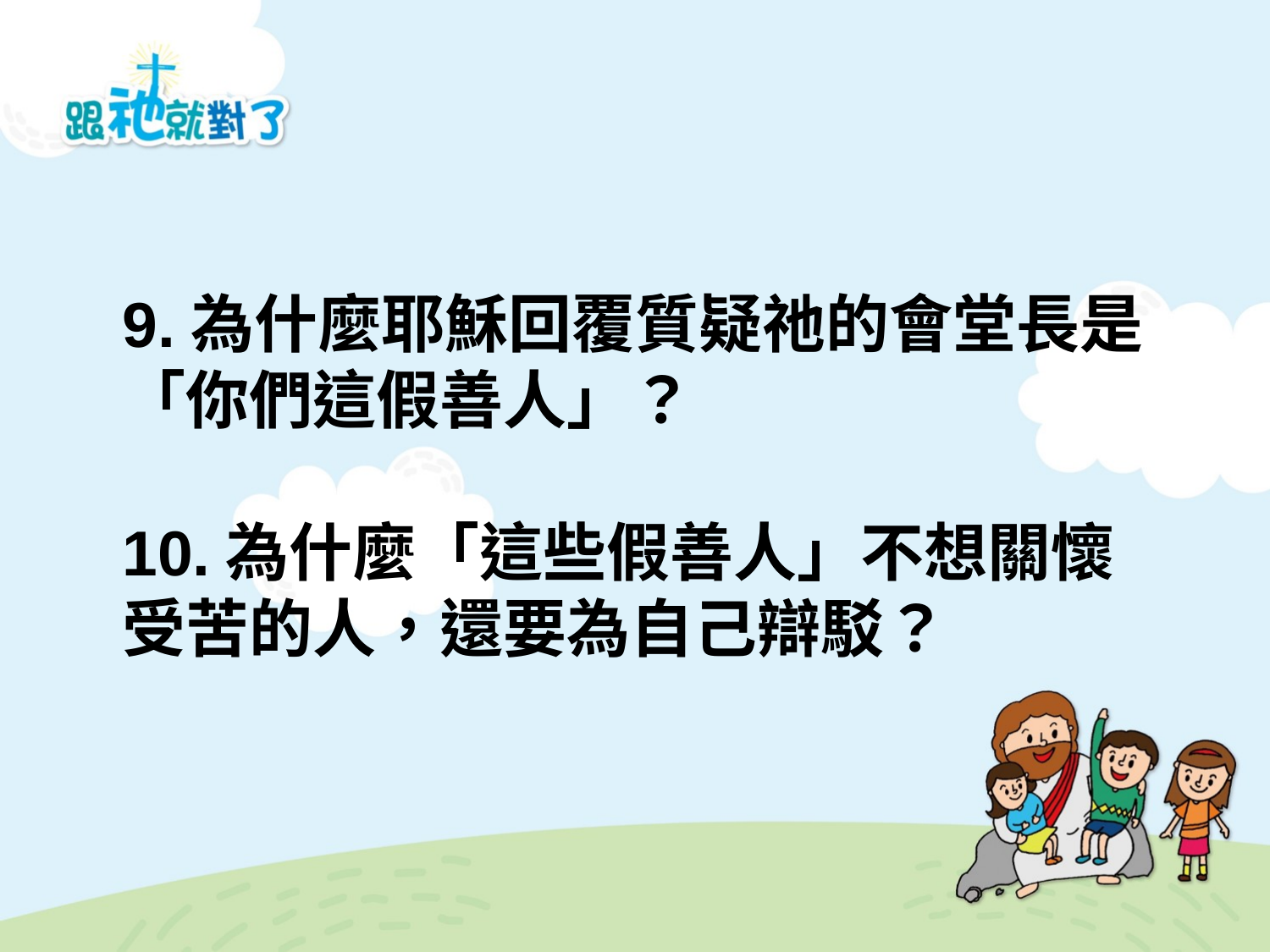

9.為什麼耶穌回覆質疑祂的會堂長是「你們這假善人」？

10.為什麼「這些假善人」不想關懷受苦的人，還要為自己辯駁？